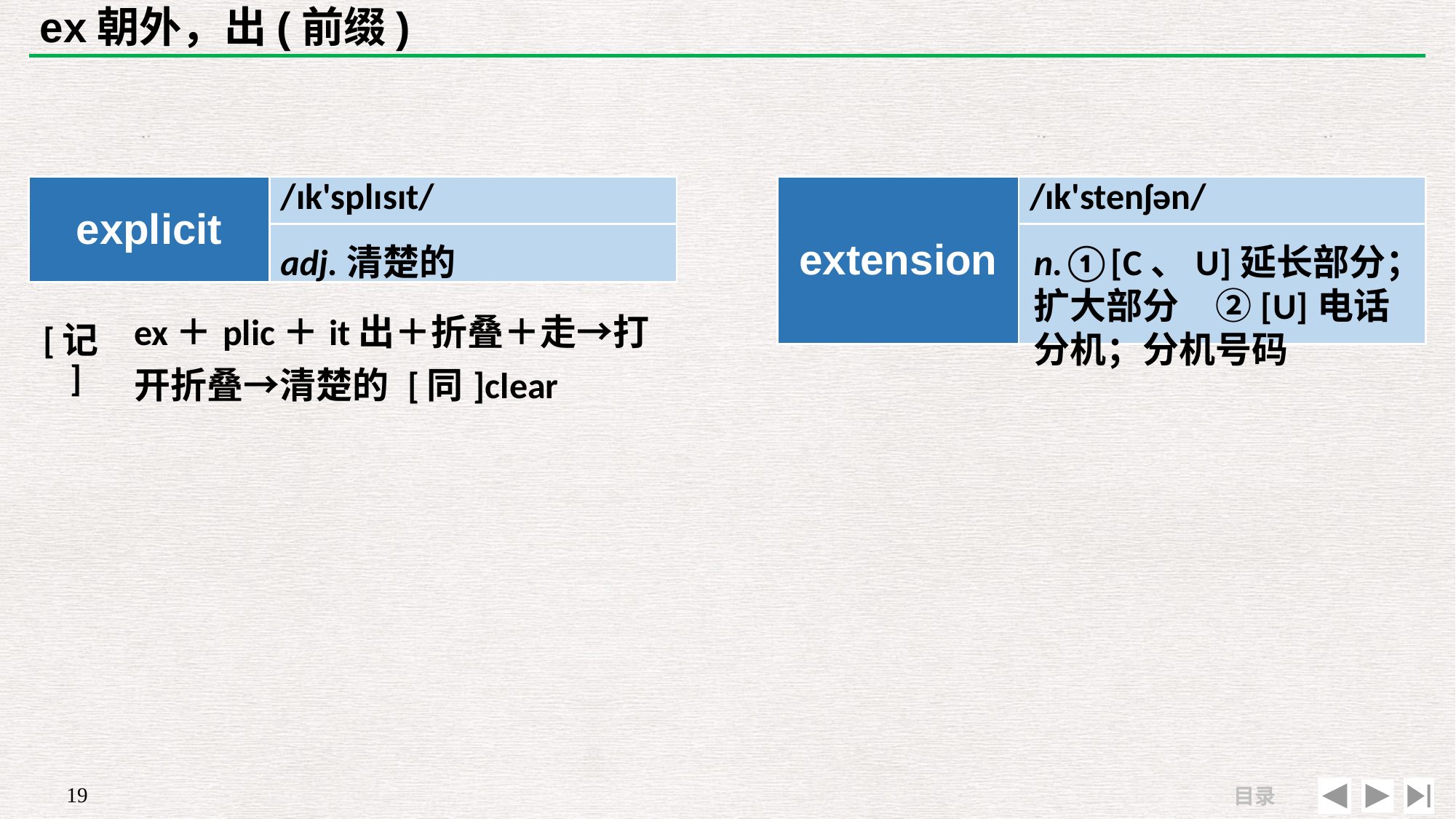

# ex朝外，出(前缀)

| explicit | /ɪk'splɪsɪt/ |
| --- | --- |
|  |  |
| extension | /ɪk'stenʃən/ |
| --- | --- |
|  |  |
n.①[C、U]延长部分；扩大部分　②[U]电话分机；分机号码
adj.清楚的
| [记] | ex＋plic＋it出＋折叠＋走→打开折叠→清楚的 [同]clear |
| --- | --- |
|  |  |